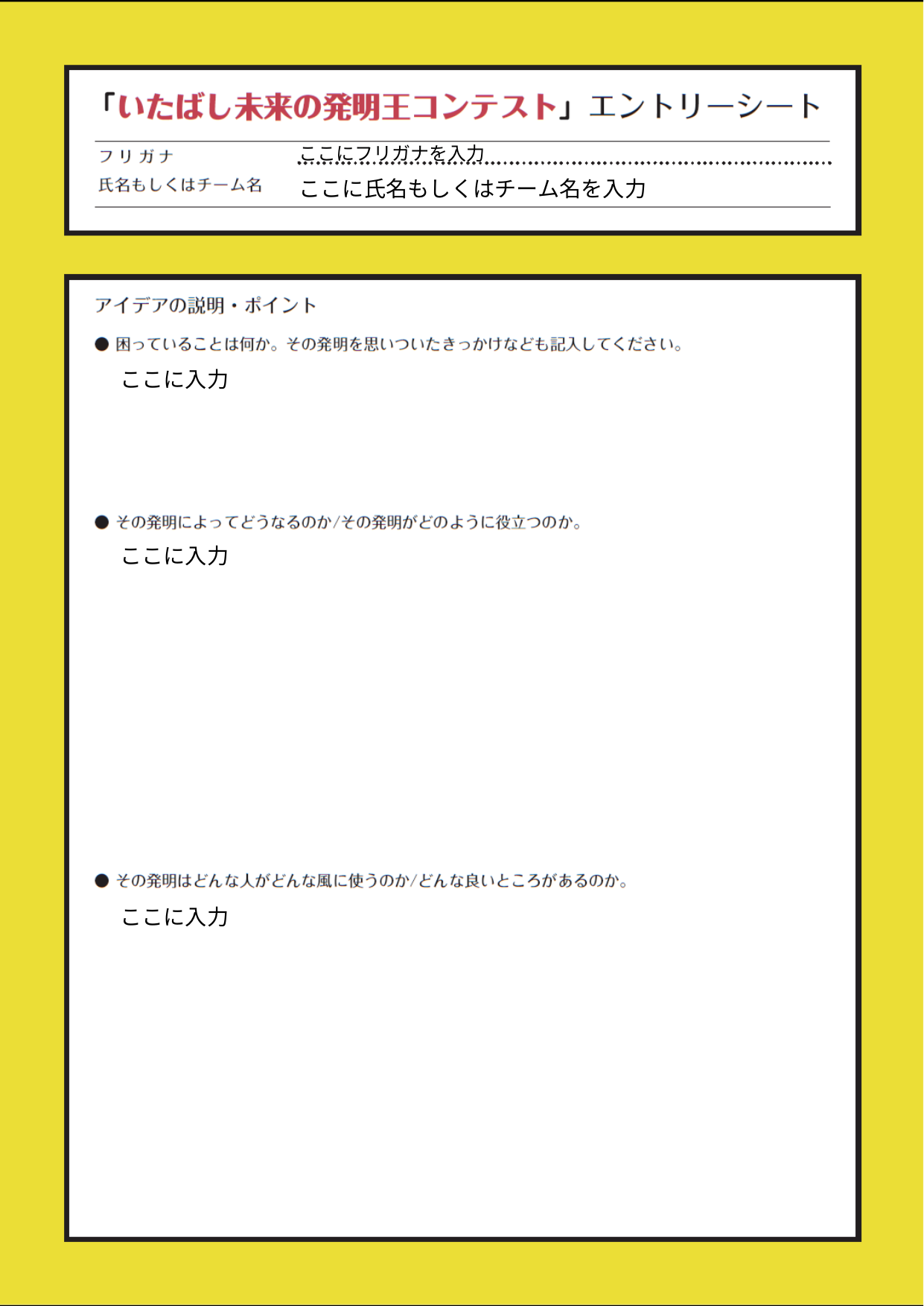

ここにフリガナを入力
ここに氏名もしくはチーム名を入力
ここに入力
ここに入力
ここに入力